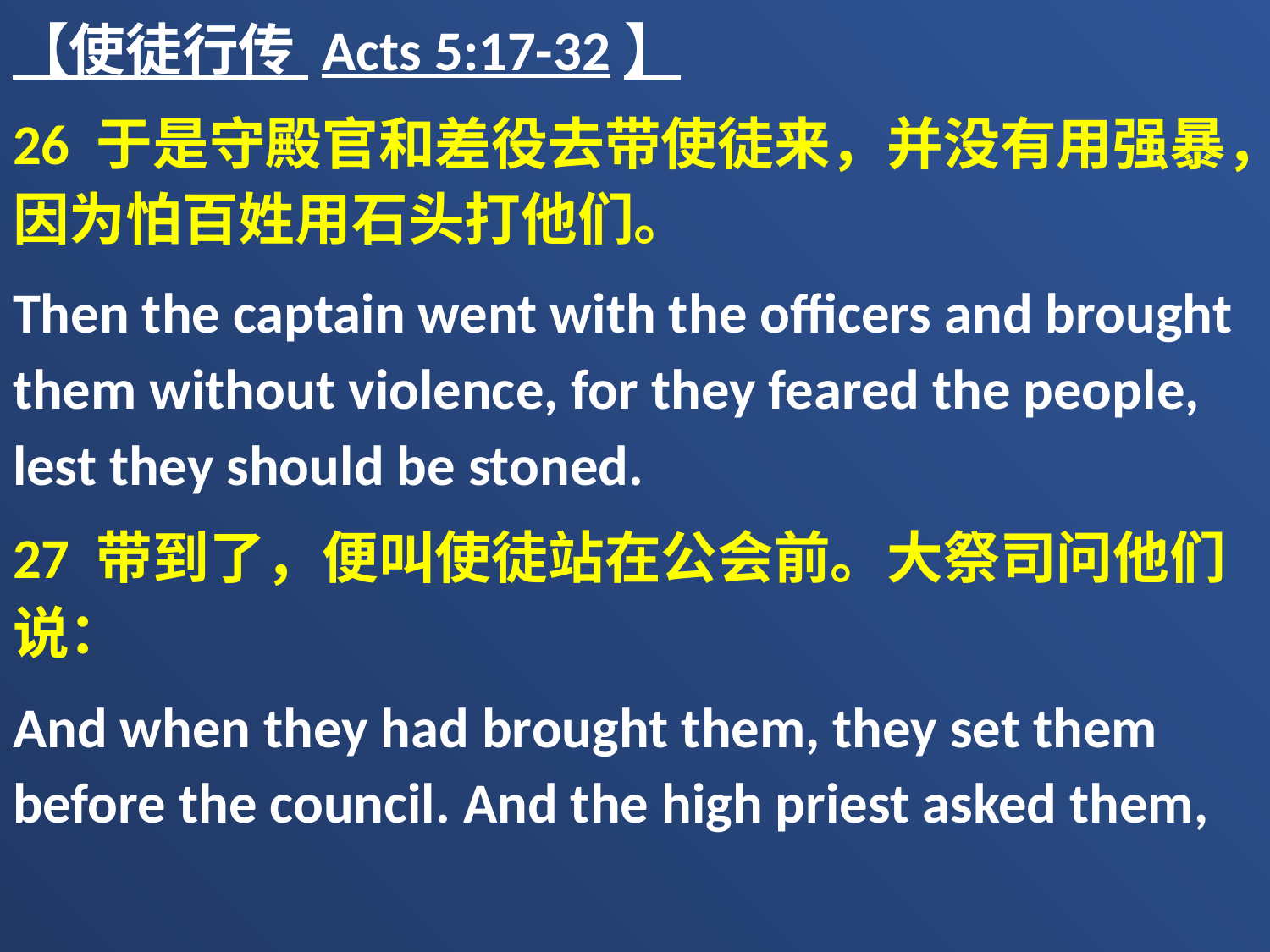

【使徒行传 Acts 5:17-32】
26 于是守殿官和差役去带使徒来，并没有用强暴，因为怕百姓用石头打他们。
Then the captain went with the officers and brought them without violence, for they feared the people, lest they should be stoned.
27 带到了，便叫使徒站在公会前。大祭司问他们说：
And when they had brought them, they set them before the council. And the high priest asked them,